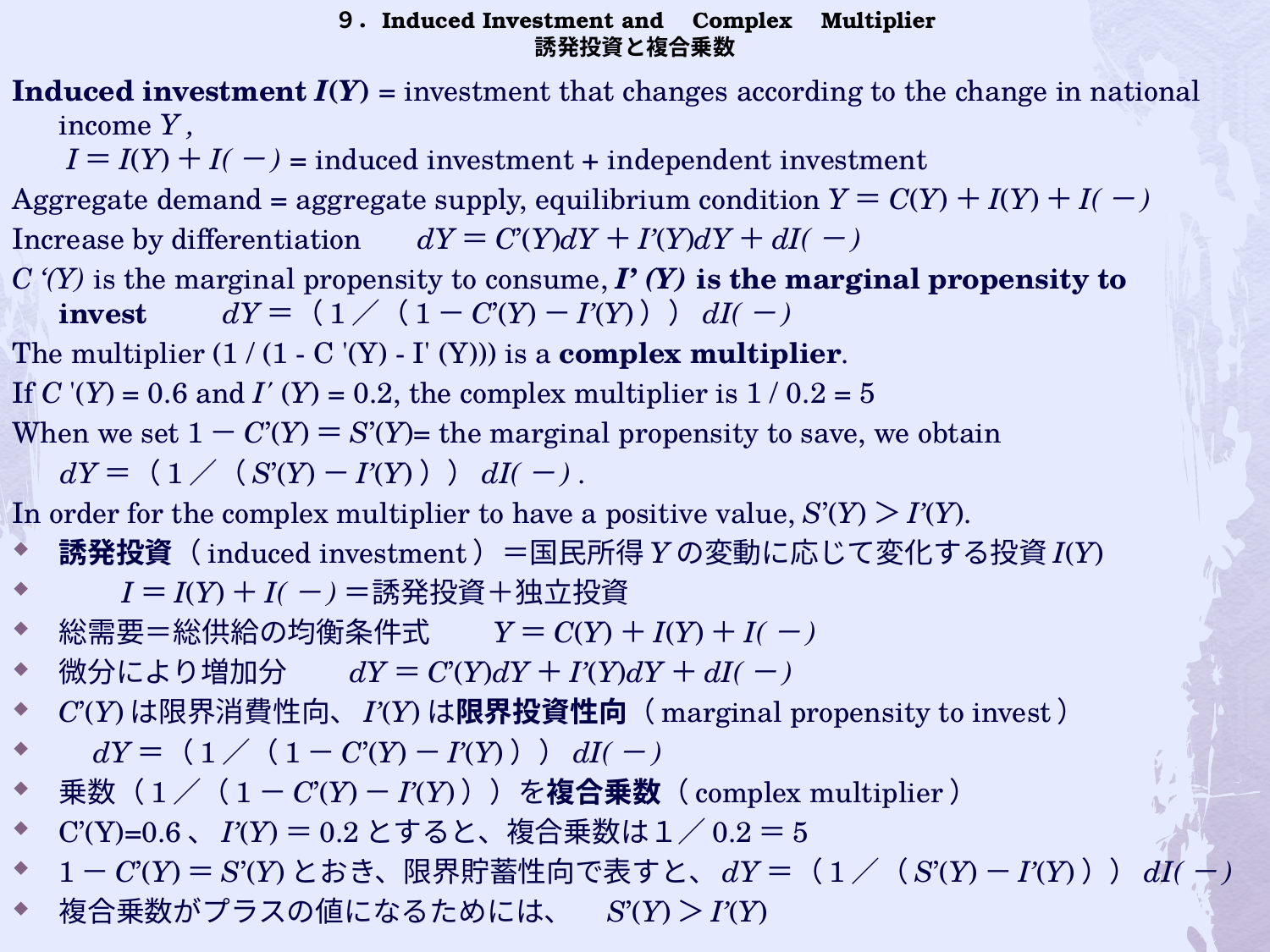

# ９．Induced Investment and　Complex　Multiplier 誘発投資と複合乗数
Induced investment I(Y) = investment that changes according to the change in national income Y ,
 I＝I(Y)＋I(－) = induced investment + independent investment
Aggregate demand = aggregate supply, equilibrium condition Y＝C(Y)＋I(Y)＋I(－)
Increase by differentiation       dY＝C’(Y)dY＋I’(Y)dY＋dI(－)
C ‘(Y) is the marginal propensity to consume, I’ (Y) is the marginal propensity to invest　　 dY＝（1／（1－C’(Y)－I’(Y)））dI(－)
The multiplier (1 / (1 - C '(Y) - I' (Y))) is a complex multiplier.
If C '(Y) = 0.6 and I' (Y) = 0.2, the complex multiplier is 1 / 0.2 = 5
When we set 1－C’(Y)＝S’(Y)= the marginal propensity to save, we obtain
      dY＝（1／（S’(Y)－I’(Y)））dI(－) .
In order for the complex multiplier to have a positive value, S’(Y)＞I’(Y).
誘発投資（induced investment）＝国民所得Yの変動に応じて変化する投資I(Y)
　　I＝I(Y)＋I(－)＝誘発投資＋独立投資
総需要＝総供給の均衡条件式　　Y＝C(Y)＋I(Y)＋I(－)
微分により増加分　　dY＝C’(Y)dY＋I’(Y)dY＋dI(－)
C’(Y)は限界消費性向、I’(Y)は限界投資性向（marginal propensity to invest）
　dY＝（1／（1－C’(Y)－I’(Y)））dI(－)
乗数（1／（1－C’(Y)－I’(Y)））を複合乗数（complex multiplier）
C’(Y)=0.6、I’(Y)＝0.2とすると、複合乗数は１／0.2＝5
1－C’(Y)＝S’(Y)とおき、限界貯蓄性向で表すと、dY＝（1／（S’(Y)－I’(Y)））dI(－)
複合乗数がプラスの値になるためには、　S’(Y)＞I’(Y)